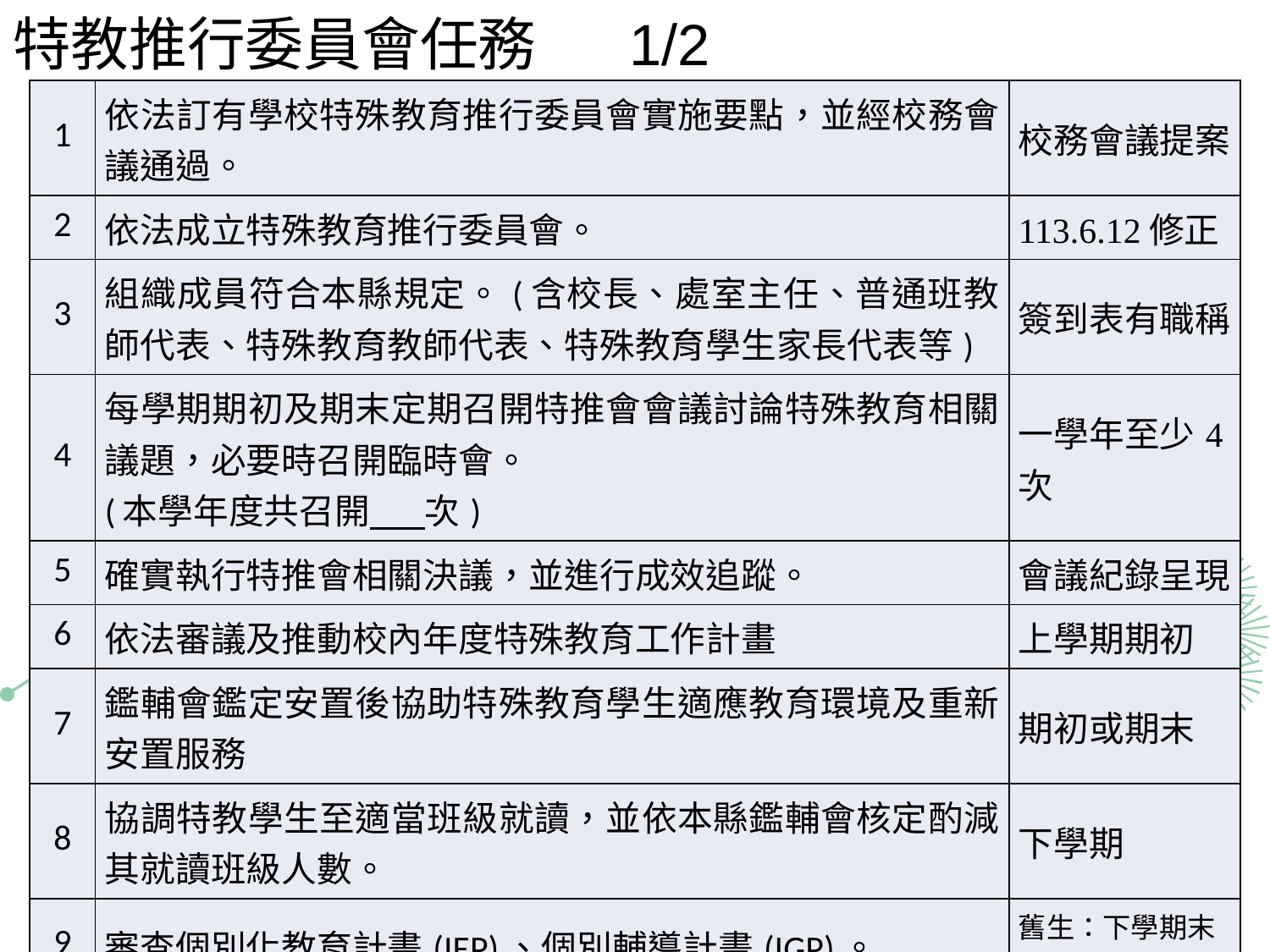

# 特教推行委員會任務      1/2
| 1 | 依法訂有學校特殊教育推行委員會實施要點，並經校務會議通過。 | 校務會議提案 |
| --- | --- | --- |
| 2 | 依法成立特殊教育推行委員會。 | 113.6.12修正 |
| 3 | 組織成員符合本縣規定。(含校長、處室主任、普通班教師代表、特殊教育教師代表、特殊教育學生家長代表等) | 簽到表有職稱 |
| 4 | 每學期期初及期末定期召開特推會會議討論特殊教育相關議題，必要時召開臨時會。 (本學年度共召開 次) | 一學年至少4次 |
| 5 | 確實執行特推會相關決議，並進行成效追蹤。 | 會議紀錄呈現 |
| 6 | 依法審議及推動校內年度特殊教育工作計畫 | 上學期期初 |
| 7 | 鑑輔會鑑定安置後協助特殊教育學生適應教育環境及重新安置服務 | 期初或期末 |
| 8 | 協調特教學生至適當班級就讀，並依本縣鑑輔會核定酌減其就讀班級人數。 | 下學期 |
| 9 | 審查個別化教育計畫(IEP)、個別輔導計畫(IGP)。 | 舊生：下學期末 新生：上學期初 |
| 10 | 審查特殊教育課程計畫，應依學生之個別需求彈性調整課程（包括學習內容、歷程、環境及評量方式）及學習節數 | 在課發會之前召開 |